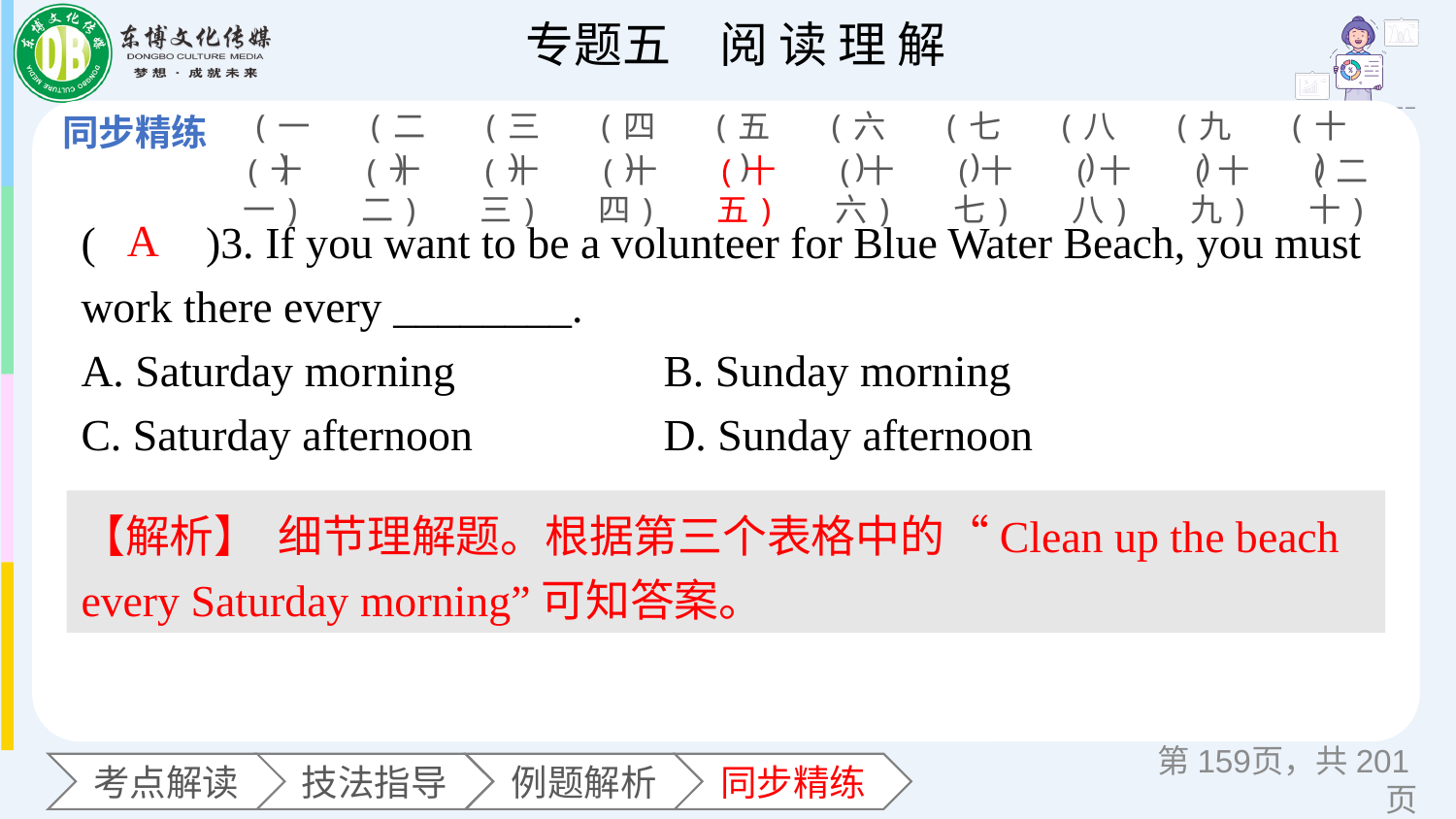

(一)
(二)
(三)
(四)
(五)
(六)
(七)
(八)
(九)
(十)
(十一)
(十二)
(十三)
(十四)
(十五)
(十六)
(十七)
(十八)
(十九)
(二十)
(　　)3. If you want to be a volunteer for Blue Water Beach, you must work there every ________.
A. Saturday morning    		B. Sunday morning
C. Saturday afternoon    		D. Sunday afternoon
A
【解析】  细节理解题。根据第三个表格中的“Clean up the beach every Saturday morning”可知答案。
第159页，共201页